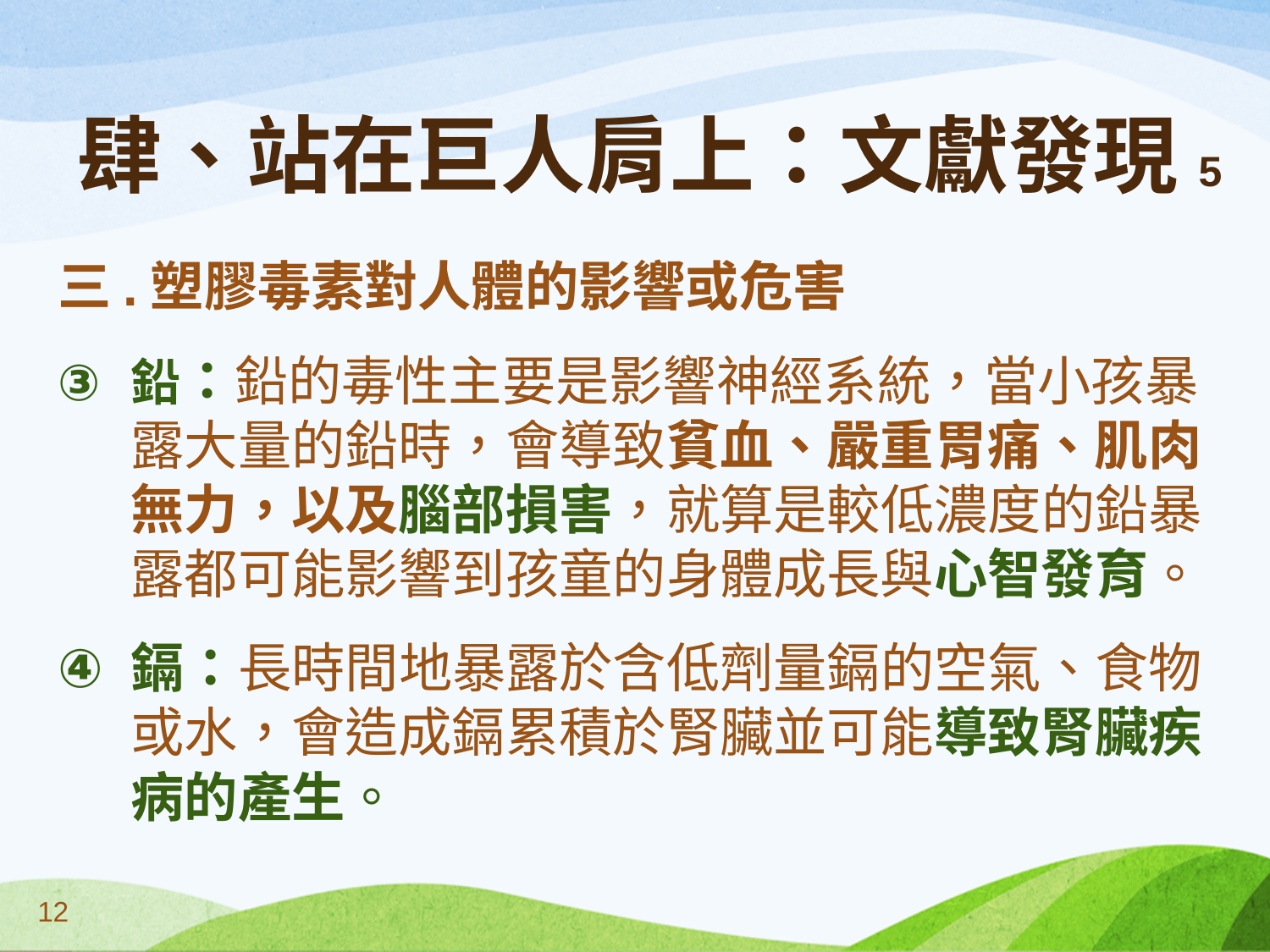

# 肆、站在巨人肩上：文獻發現5
三.塑膠毒素對人體的影響或危害
鉛：鉛的毒性主要是影響神經系統，當小孩暴露大量的鉛時，會導致貧血、嚴重胃痛、肌肉無力，以及腦部損害，就算是較低濃度的鉛暴露都可能影響到孩童的身體成長與心智發育。
鎘：長時間地暴露於含低劑量鎘的空氣、食物或水，會造成鎘累積於腎臟並可能導致腎臟疾病的產生。
12